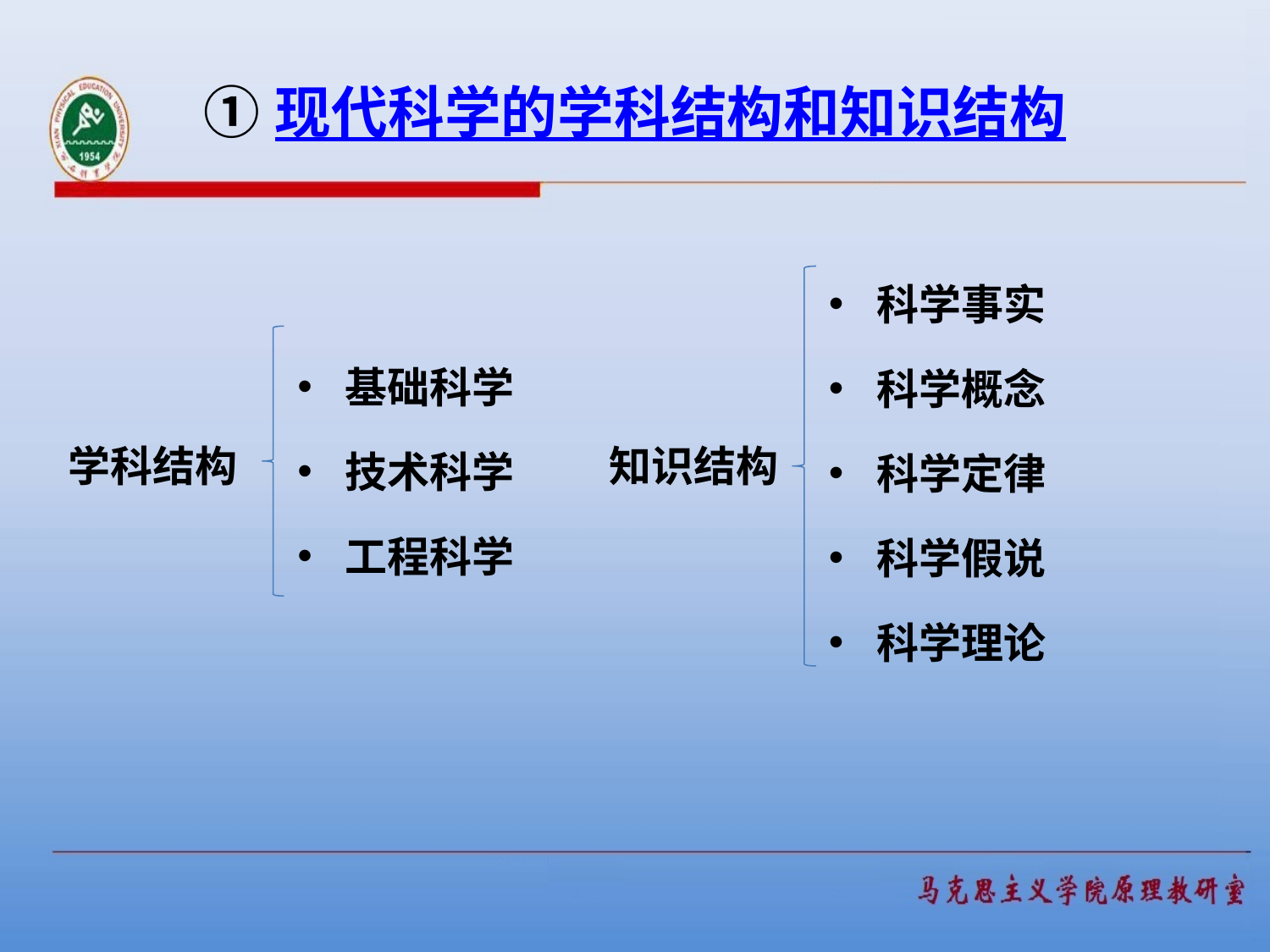

# 现代科学的学科结构和知识结构
科学事实
科学概念
科学定律
科学假说
科学理论

基础科学
技术科学
工程科学
学科结构
知识结构